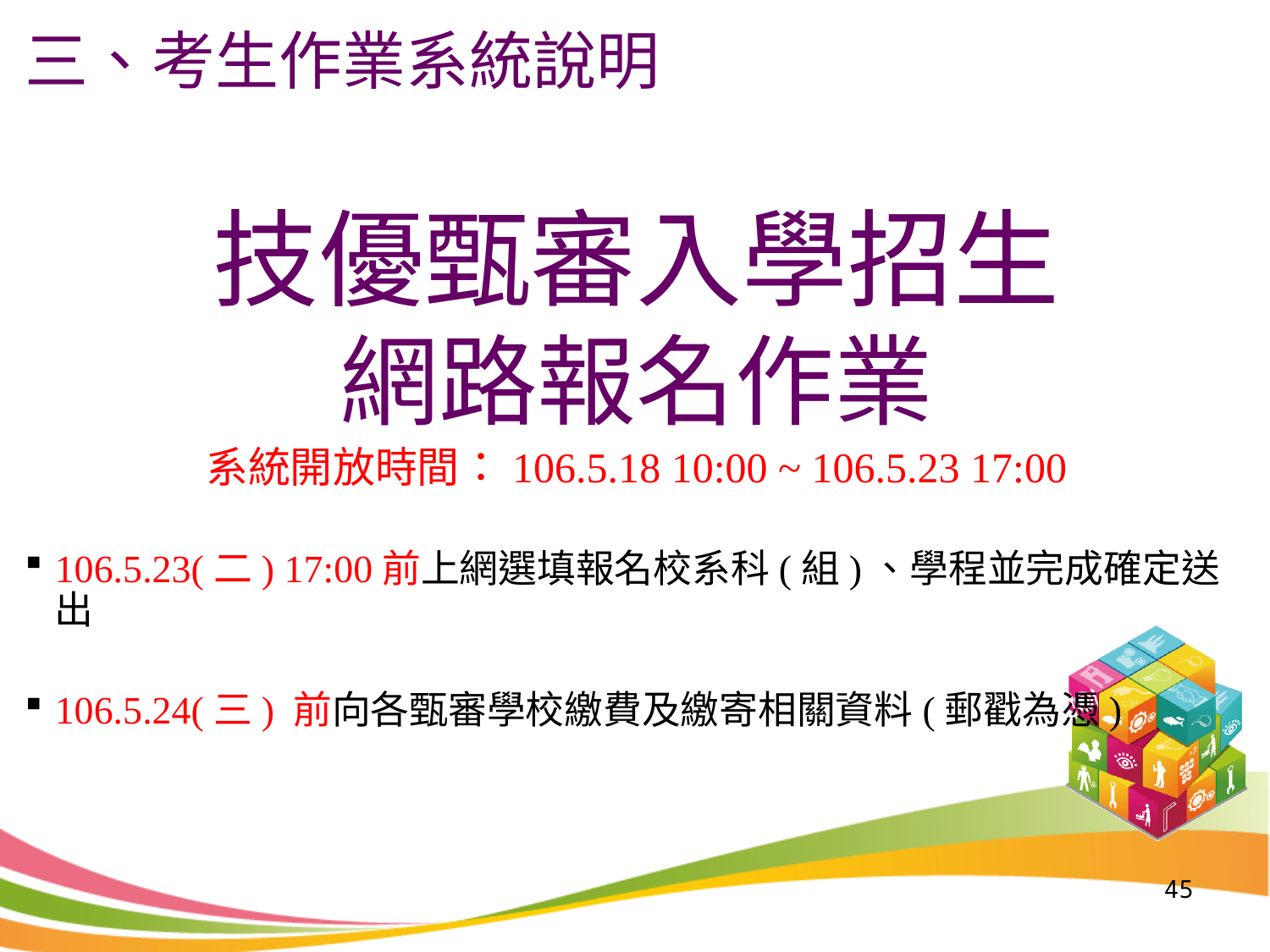

三

三、考生作業系統說明
技優甄審入學招生
網路報名作業
系統開放時間：106.5.18 10:00 ~ 106.5.23 17:00

106.5.23(二) 17:00前上網選填報名校系科(組)、學程並完成確定送出

106.5.24(三) 前向各甄審學校繳費及繳寄相關資料(郵戳為憑)

45